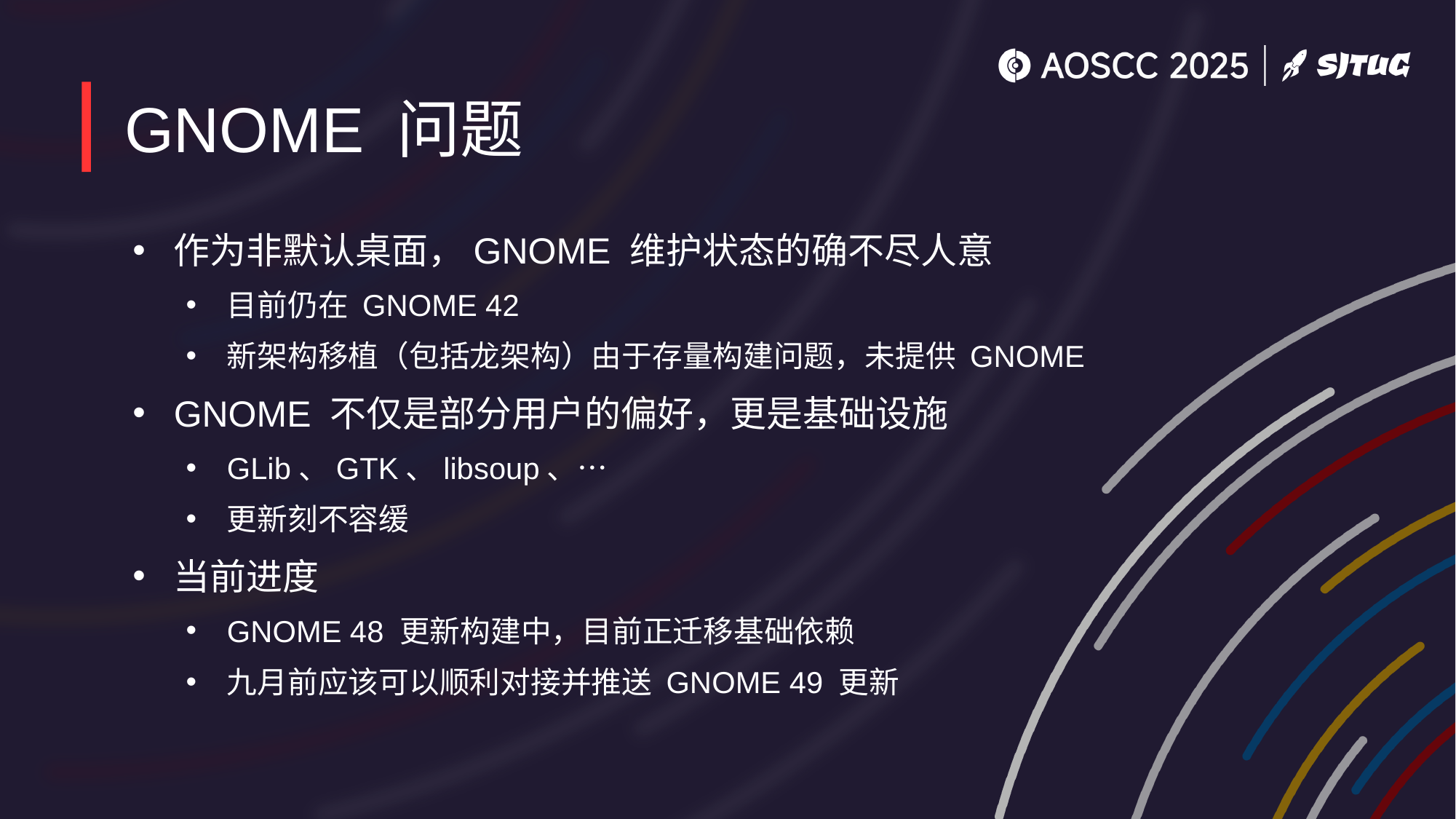

# GNOME 问题
作为非默认桌面，GNOME 维护状态的确不尽人意
目前仍在 GNOME 42
新架构移植（包括龙架构）由于存量构建问题，未提供 GNOME
GNOME 不仅是部分用户的偏好，更是基础设施
GLib、GTK、libsoup、…
更新刻不容缓
当前进度
GNOME 48 更新构建中，目前正迁移基础依赖
九月前应该可以顺利对接并推送 GNOME 49 更新